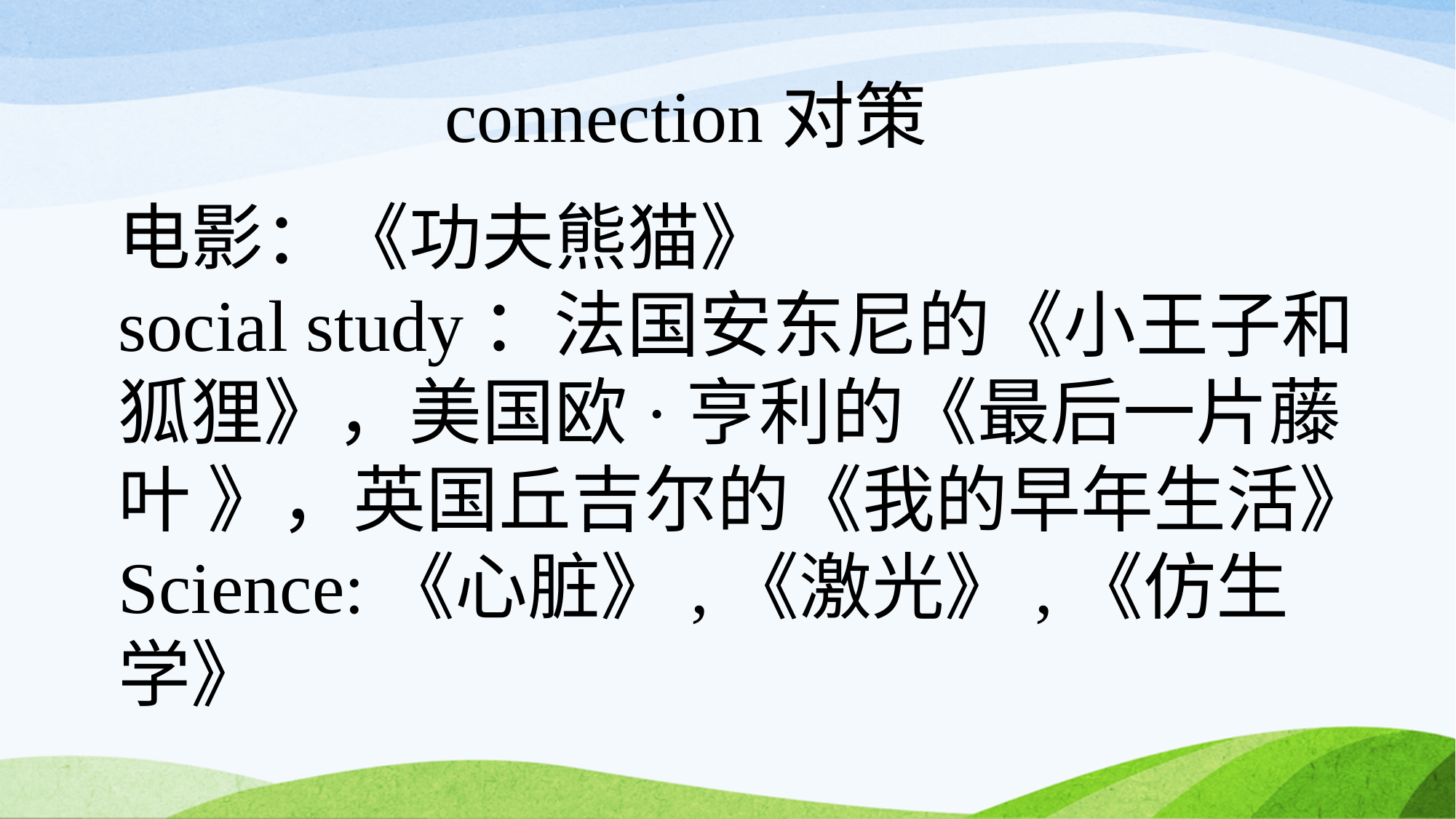

connection对策

电影：《功夫熊猫》
social study：法国安东尼的《小王子和狐狸》，美国欧·亨利的《最后一片藤叶 》，英国丘吉尔的《我的早年生活》
Science:《心脏》,《激光》,《仿生学》